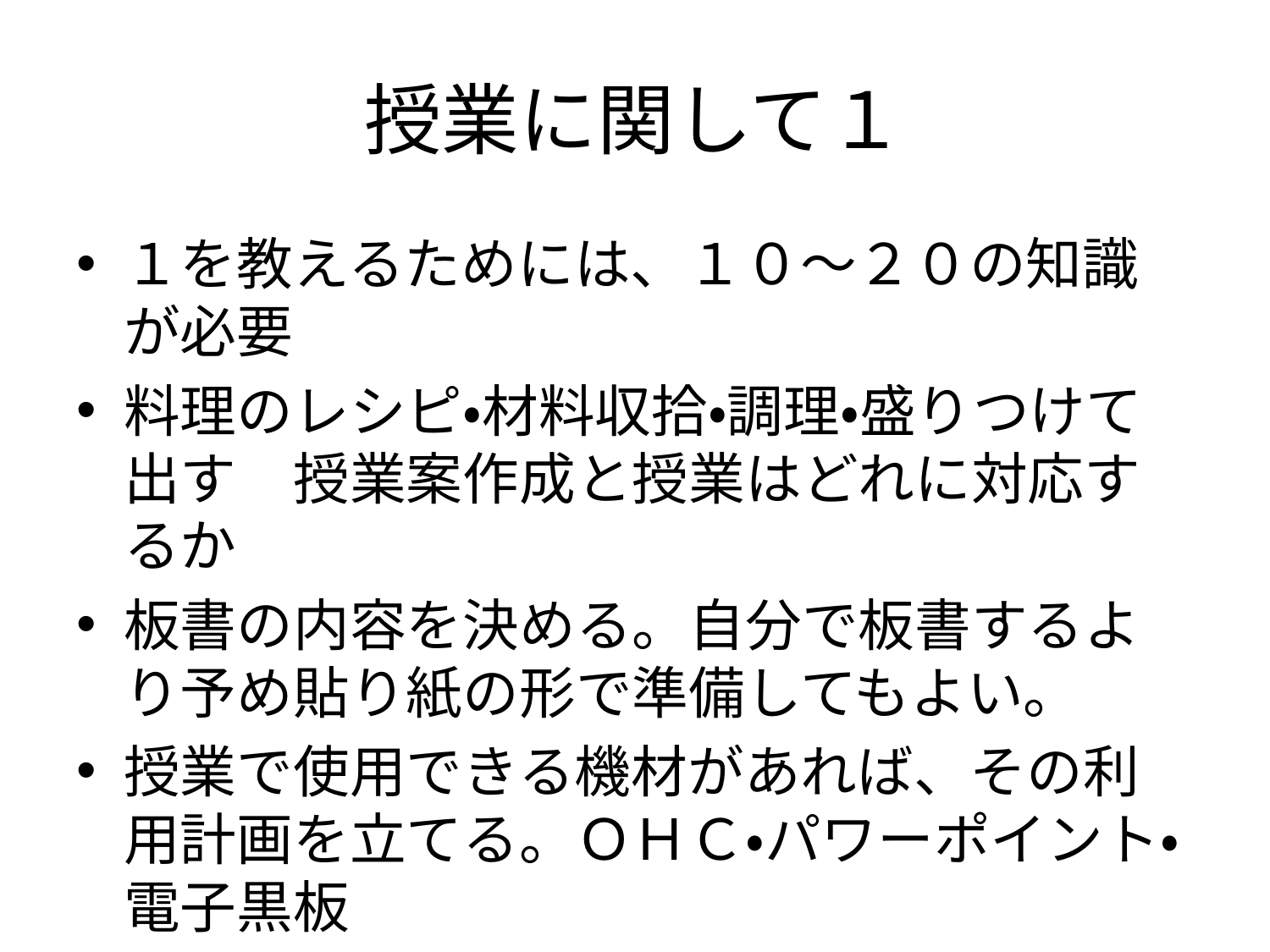

# 授業に関して１
１を教えるためには、１０～２０の知識が必要
料理のレシピ・材料収拾・調理・盛りつけて出す　授業案作成と授業はどれに対応するか
板書の内容を決める。自分で板書するより予め貼り紙の形で準備してもよい。
授業で使用できる機材があれば、その利用計画を立てる。ＯＨＣ・パワーポイント・電子黒板